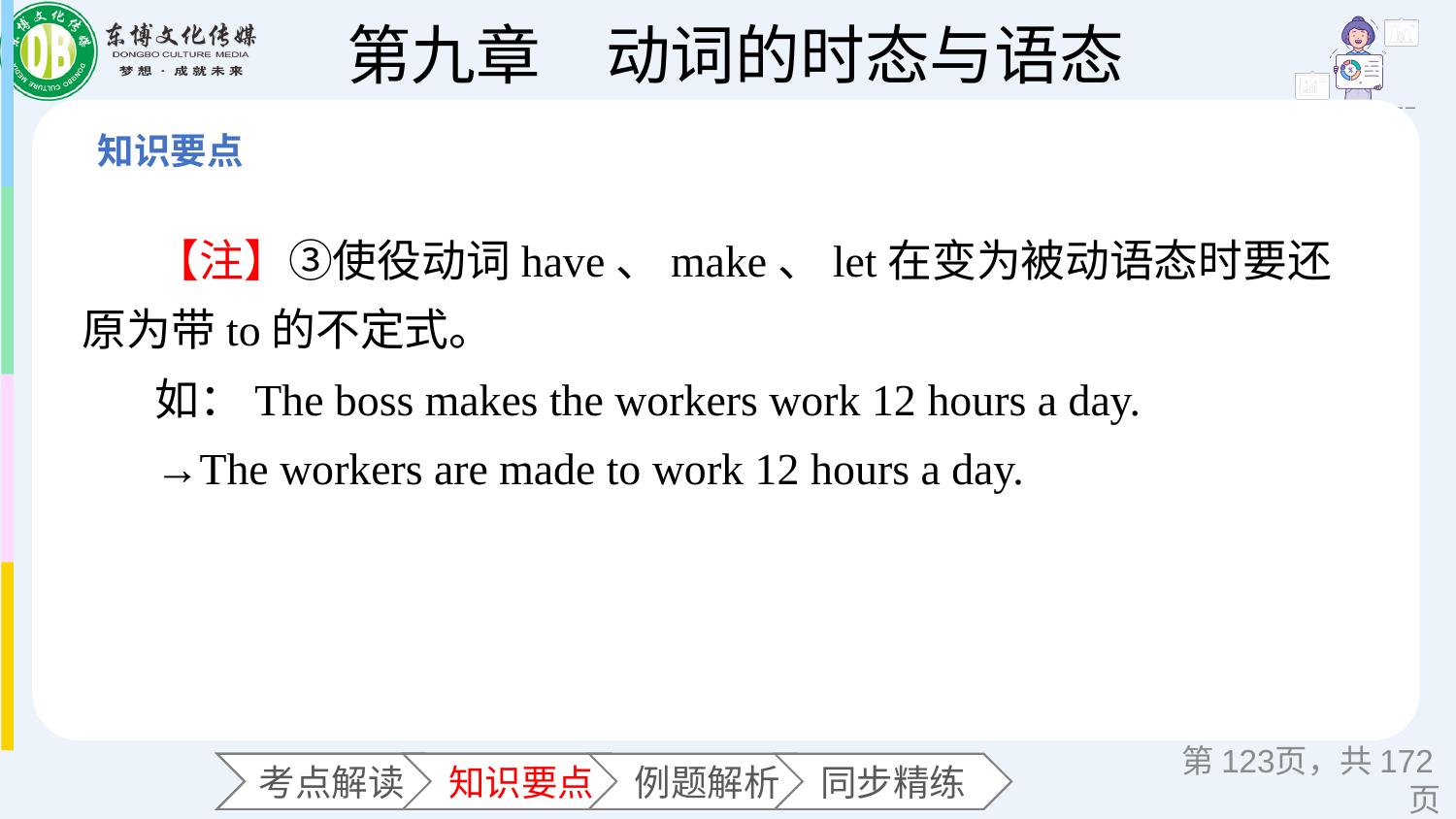

【注】③使役动词have、make、let在变为被动语态时要还原为带to的不定式。
如：The boss makes the workers work 12 hours a day.
→The workers are made to work 12 hours a day.
第123页，共172页